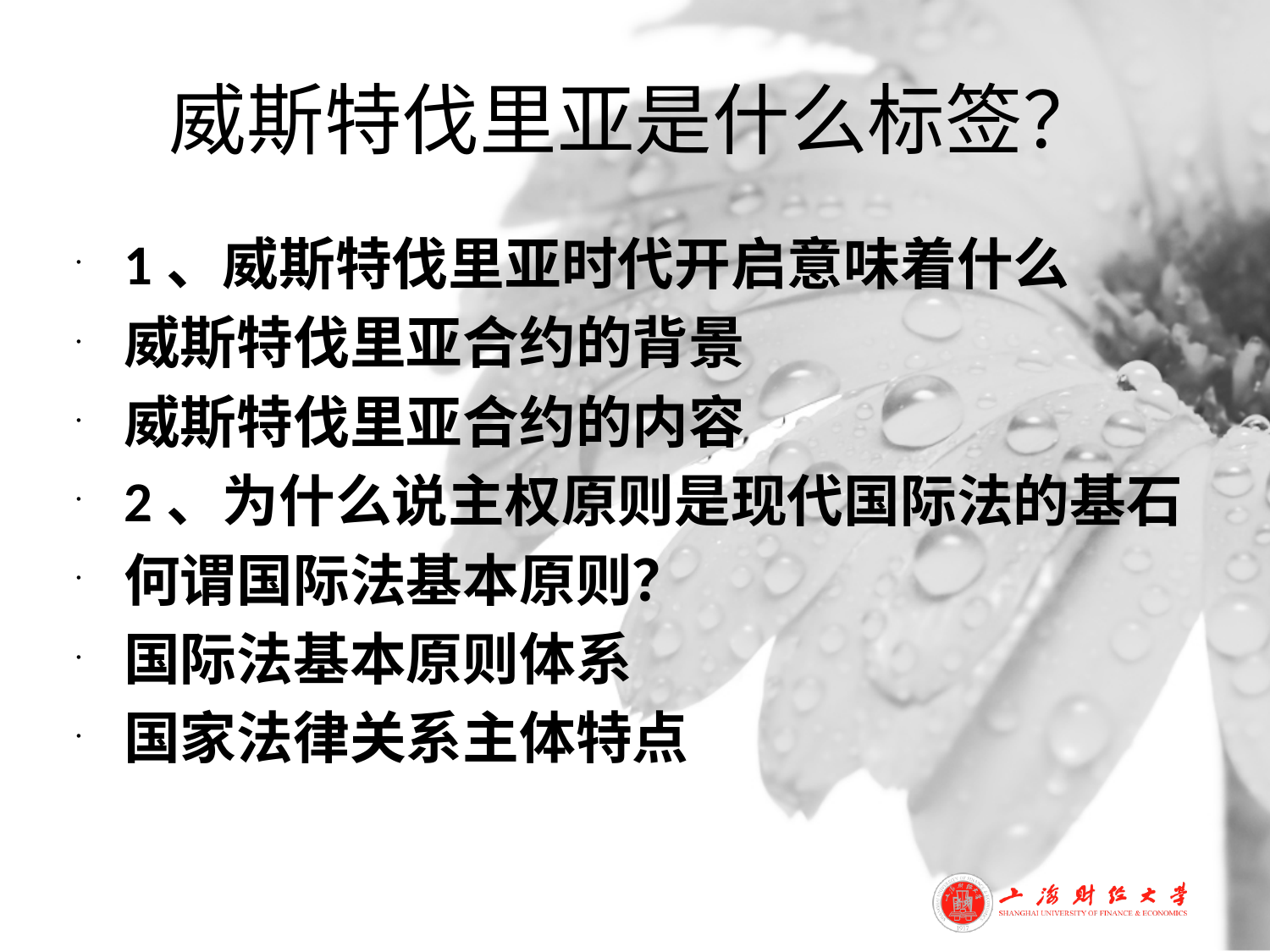

# 威斯特伐里亚是什么标签？
1、威斯特伐里亚时代开启意味着什么
威斯特伐里亚合约的背景
威斯特伐里亚合约的内容
2、为什么说主权原则是现代国际法的基石
何谓国际法基本原则？
国际法基本原则体系
国家法律关系主体特点